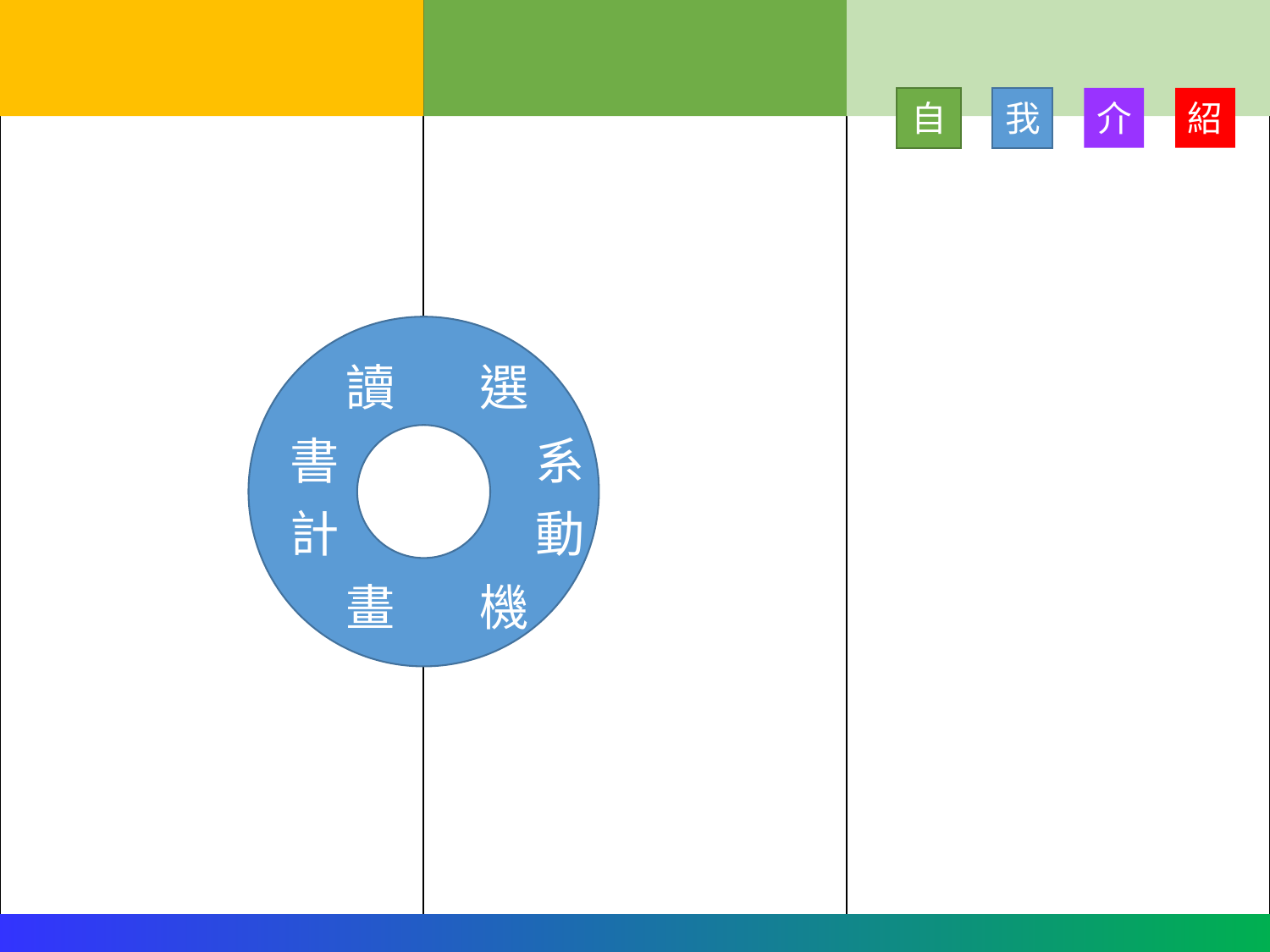

|  |  |  |
| --- | --- | --- |

自
我
介
紹

    讀
書
計
    畫
選
    系
    動
機